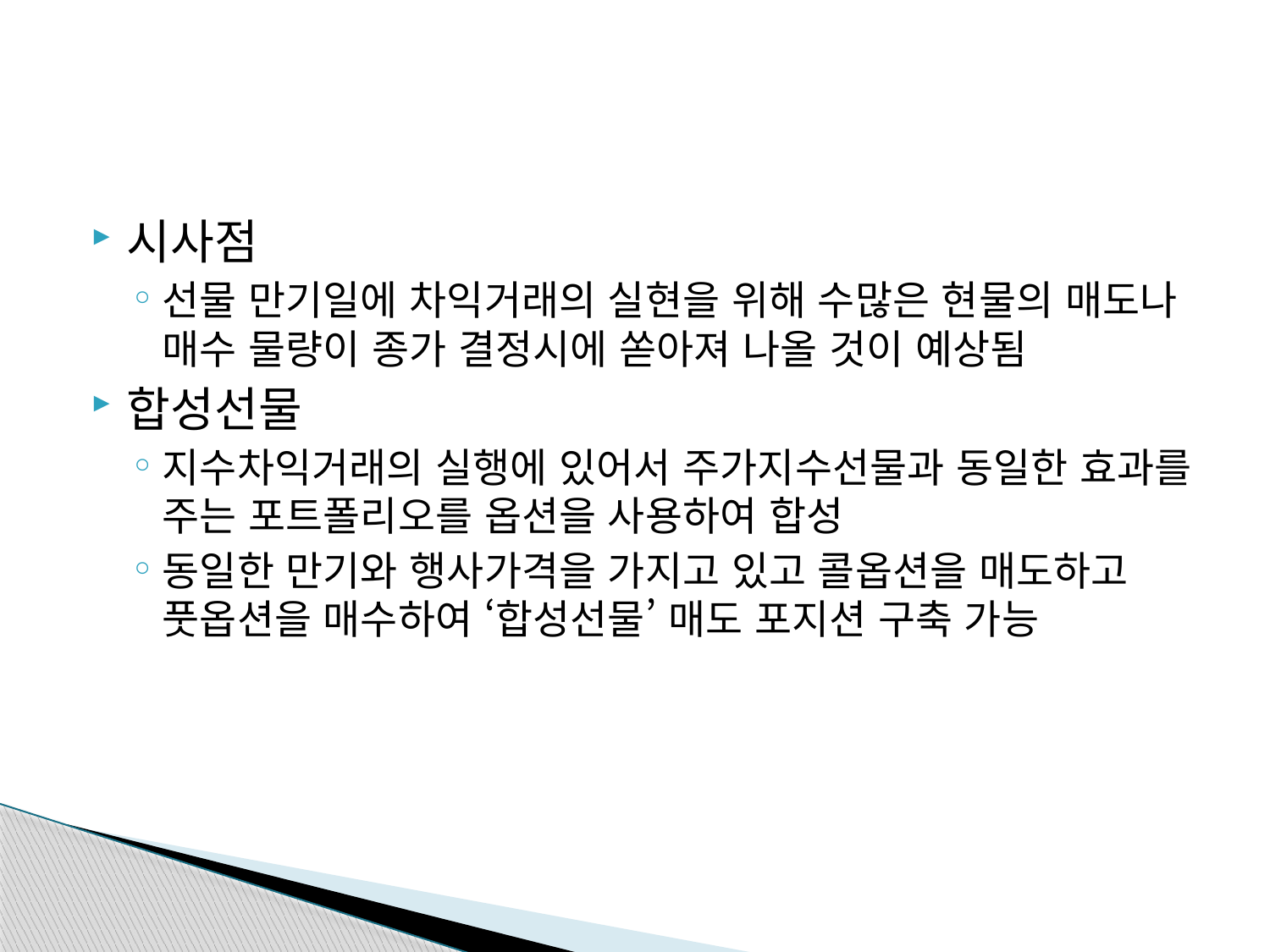

#
시사점
선물 만기일에 차익거래의 실현을 위해 수많은 현물의 매도나 매수 물량이 종가 결정시에 쏟아져 나올 것이 예상됨
합성선물
지수차익거래의 실행에 있어서 주가지수선물과 동일한 효과를 주는 포트폴리오를 옵션을 사용하여 합성
동일한 만기와 행사가격을 가지고 있고 콜옵션을 매도하고 풋옵션을 매수하여 ‘합성선물’ 매도 포지션 구축 가능